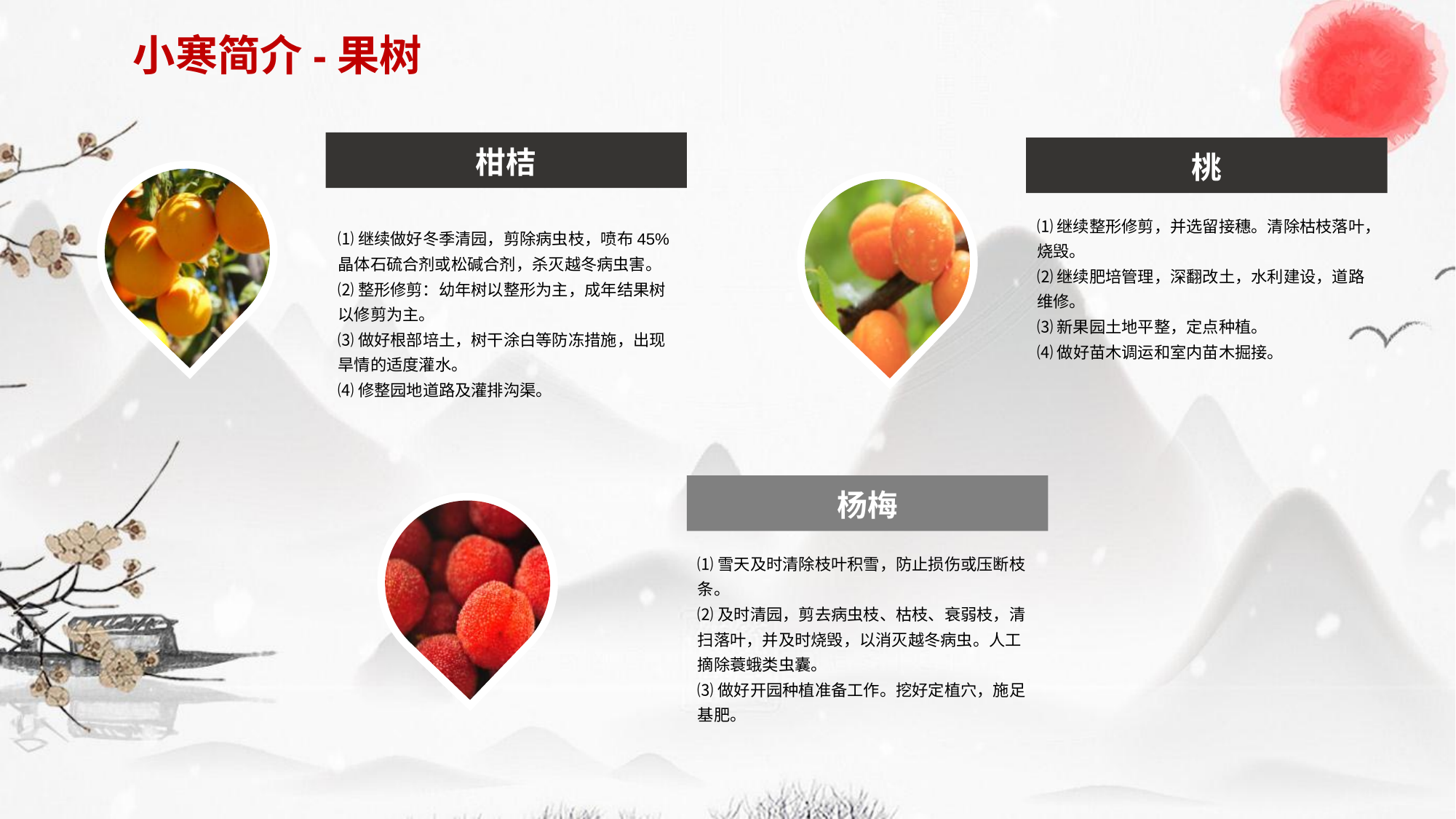

小寒简介-果树

柑桔

桃

⑴继续整形修剪，并选留接穗。清除枯枝落叶，烧毁。
⑵继续肥培管理，深翻改土，水利建设，道路维修。
⑶新果园土地平整，定点种植。
⑷做好苗木调运和室内苗木掘接。
⑴继续做好冬季清园，剪除病虫枝，喷布45%晶体石硫合剂或松碱合剂，杀灭越冬病虫害。
⑵整形修剪：幼年树以整形为主，成年结果树以修剪为主。
⑶做好根部培土，树干涂白等防冻措施，出现旱情的适度灌水。
⑷修整园地道路及灌排沟渠。

杨梅

⑴雪天及时清除枝叶积雪，防止损伤或压断枝条。
⑵及时清园，剪去病虫枝、枯枝、衰弱枝，清扫落叶，并及时烧毁，以消灭越冬病虫。人工摘除蓑蛾类虫囊。
⑶做好开园种植准备工作。挖好定植穴，施足基肥。